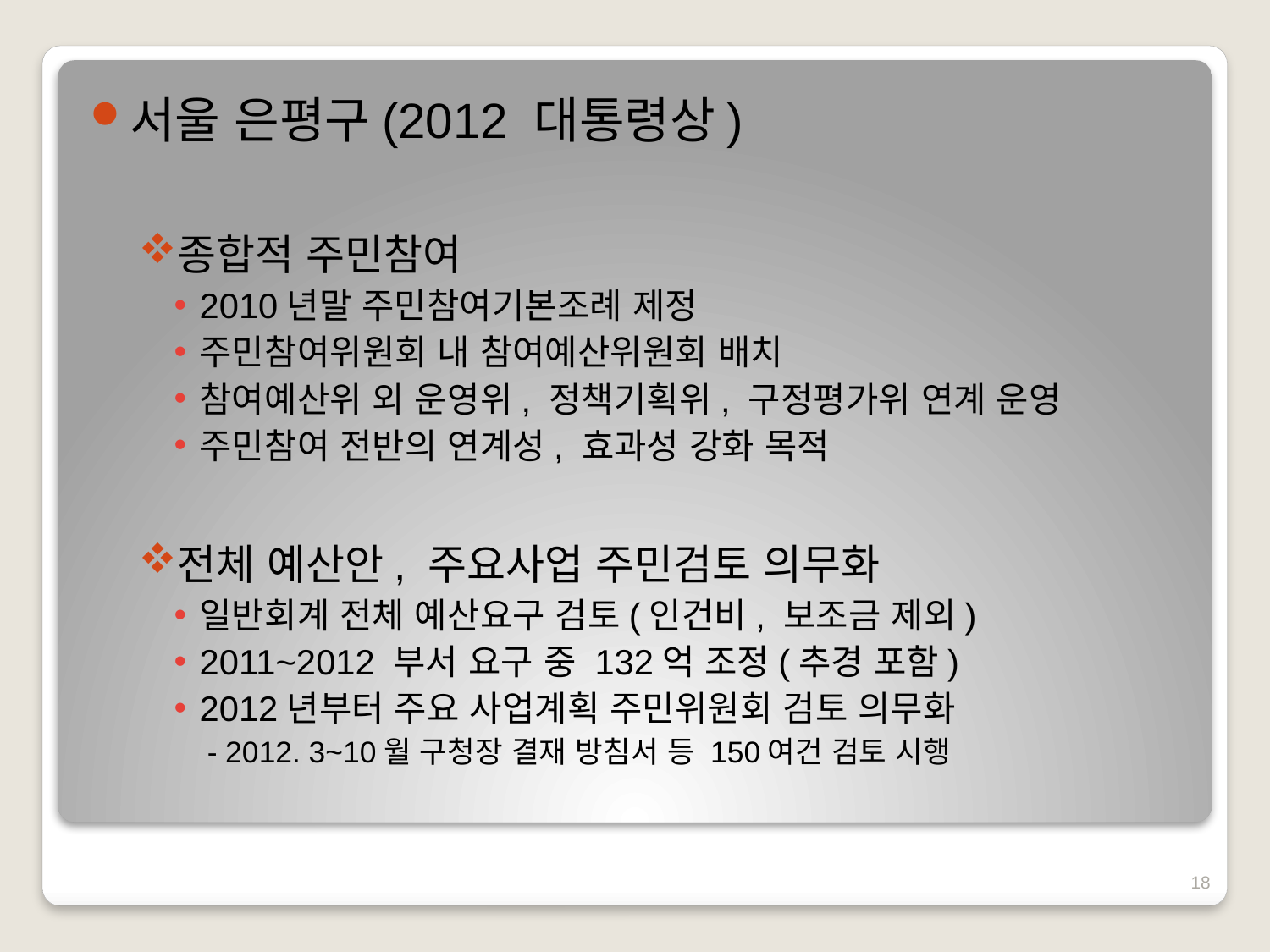

서울 은평구(2012 대통령상)

종합적 주민참여
2010년말 주민참여기본조례 제정
주민참여위원회 내 참여예산위원회 배치
참여예산위 외 운영위, 정책기획위, 구정평가위 연계 운영
주민참여 전반의 연계성, 효과성 강화 목적

전체 예산안, 주요사업 주민검토 의무화
일반회계 전체 예산요구 검토(인건비, 보조금 제외)
2011~2012 부서 요구 중 132억 조정(추경 포함)
2012년부터 주요 사업계획 주민위원회 검토 의무화
- 2012. 3~10월 구청장 결재 방침서 등 150여건 검토 시행

18